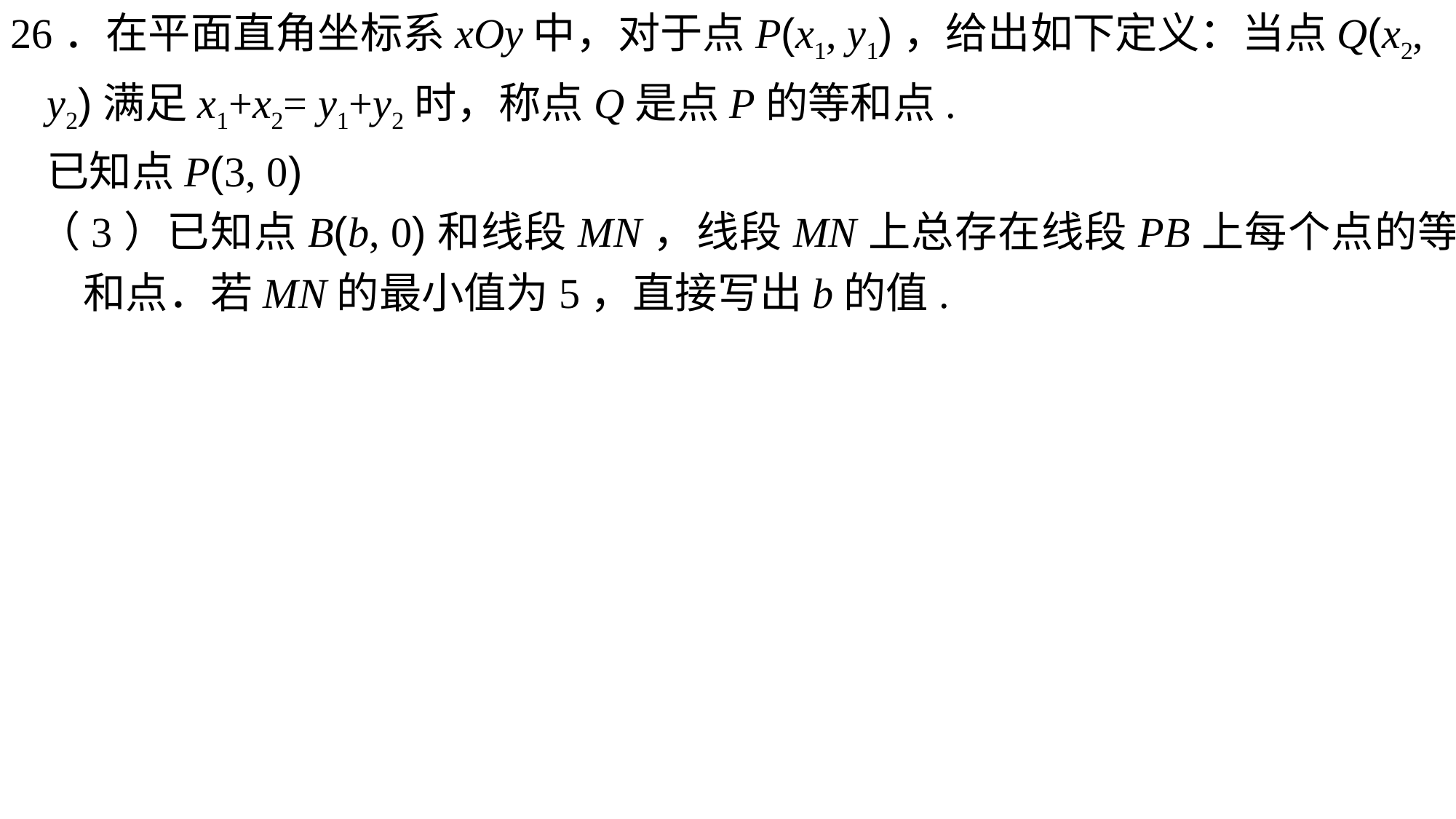

26．在平面直角坐标系xOy中，对于点P(x1, y1)，给出如下定义：当点Q(x2, y2)满足x1+x2= y1+y2时，称点Q是点P的等和点.
已知点P(3, 0)
（3）已知点B(b, 0)和线段MN，线段MN上总存在线段PB上每个点的等和点．若MN的最小值为5，直接写出b的值.